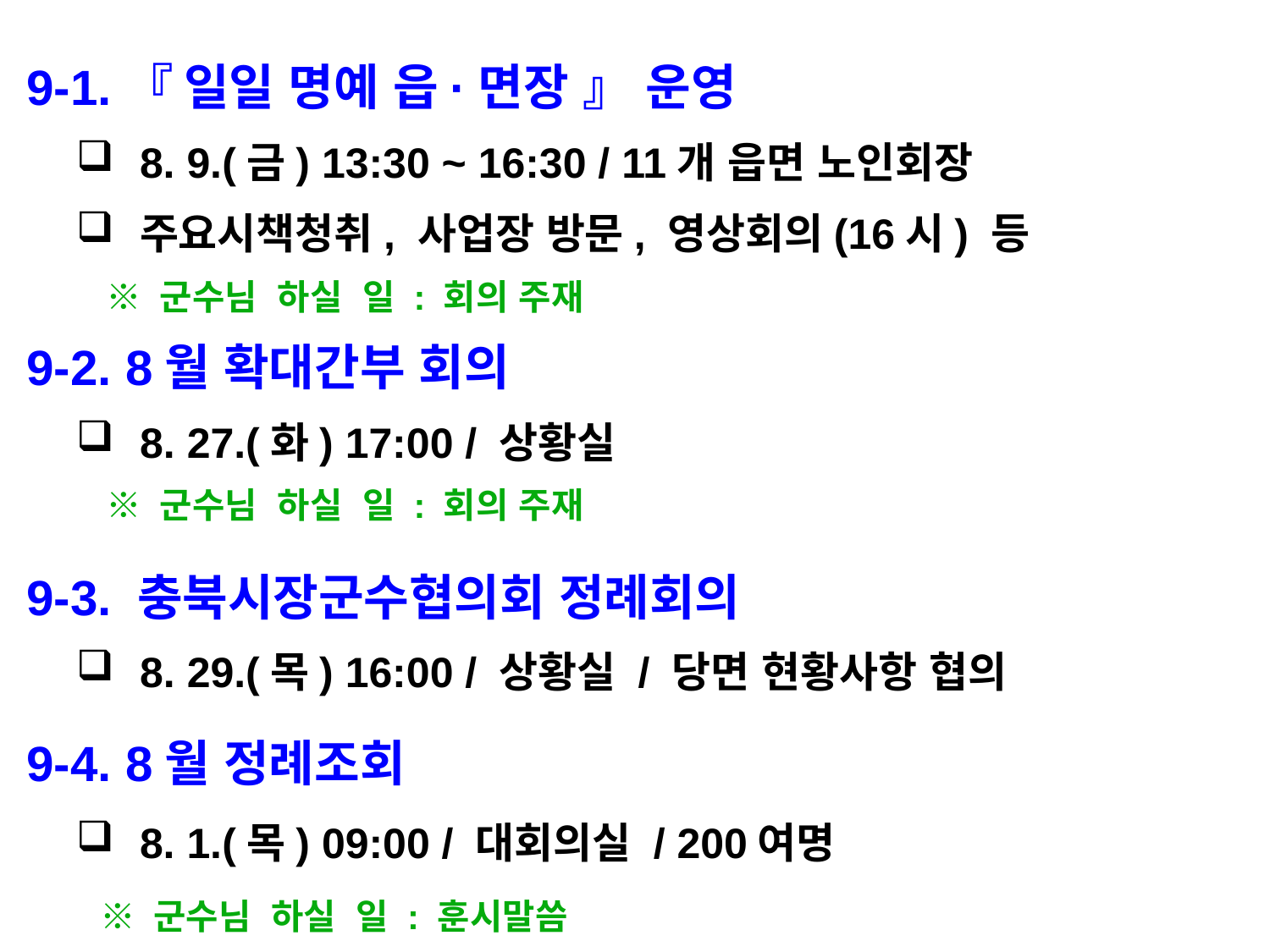

9-1.『 일일 명예 읍·면장 』 운영
8. 9.(금) 13:30 ~ 16:30 / 11개 읍면 노인회장
주요시책청취, 사업장 방문, 영상회의(16시) 등
   ※ 군수님  하실  일 : 회의 주재
 9-2. 8월 확대간부 회의
8. 27.(화) 17:00 / 상황실
   ※ 군수님  하실  일 : 회의 주재
 9-3. 충북시장군수협의회 정례회의
8. 29.(목) 16:00 / 상황실 / 당면 현황사항 협의
 9-4. 8월 정례조회
8. 1.(목) 09:00 / 대회의실 / 200여명
  ※ 군수님  하실  일 : 훈시말씀